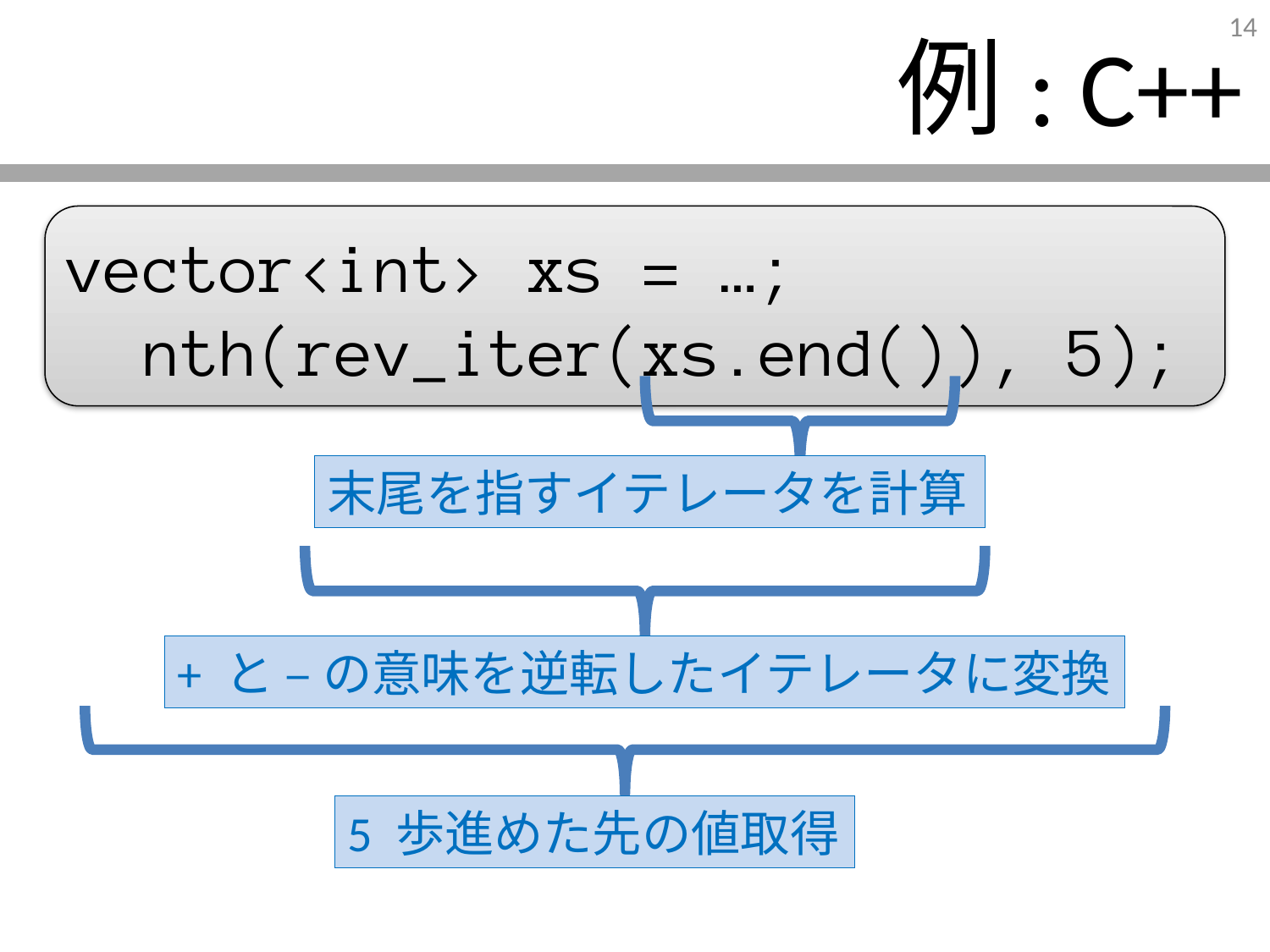

# 例: C++
vector<int> xs = …;
  nth(rev_iter(xs.end()), 5);

末尾を指すイテレータを計算

+ と – の意味を逆転したイテレータに変換

5 歩進めた先の値取得